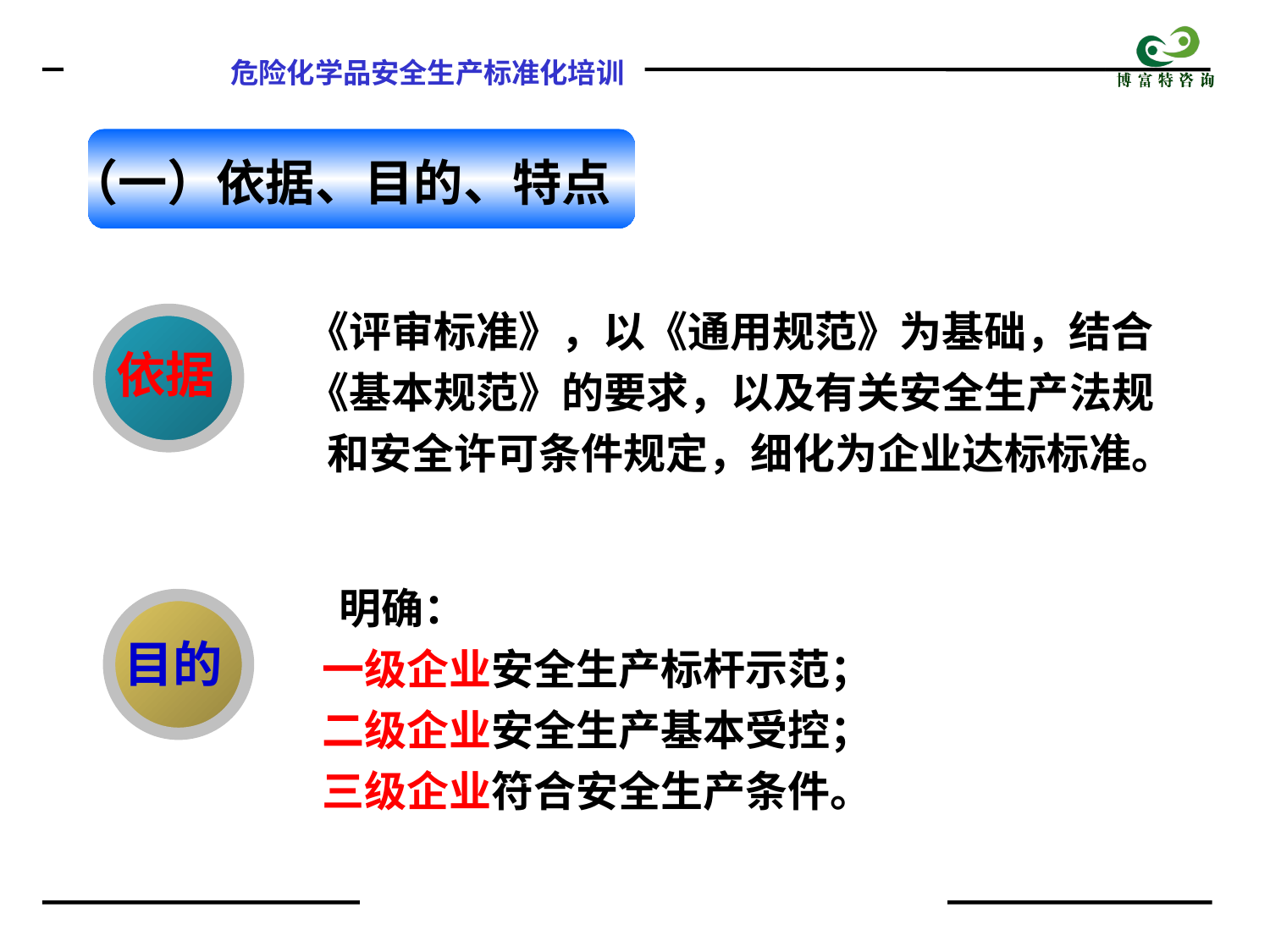

（一）依据、目的、特点
《评审标准》，以《通用规范》为基础，结合《基本规范》的要求，以及有关安全生产法规
 和安全许可条件规定，细化为企业达标标准。

依据
 明确：
一级企业安全生产标杆示范；
二级企业安全生产基本受控；
三级企业符合安全生产条件。

目的